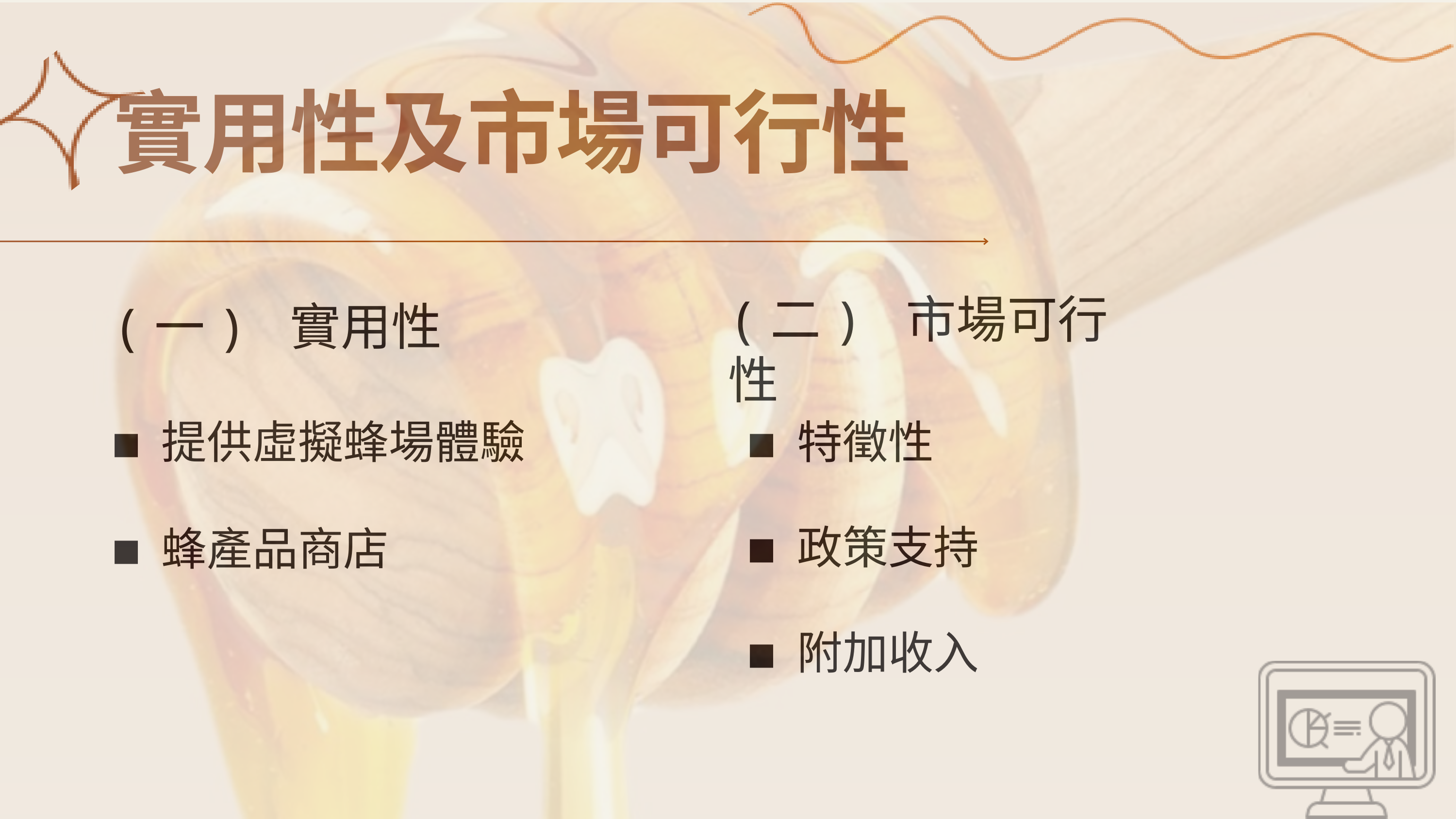

實用性及市場可行性

(二) 市場可行性

(一) 實用性

◼ 提供虛擬蜂場體驗

◼ 蜂產品商店

◼ 特徵性

◼ 政策支持

◼ 附加收入